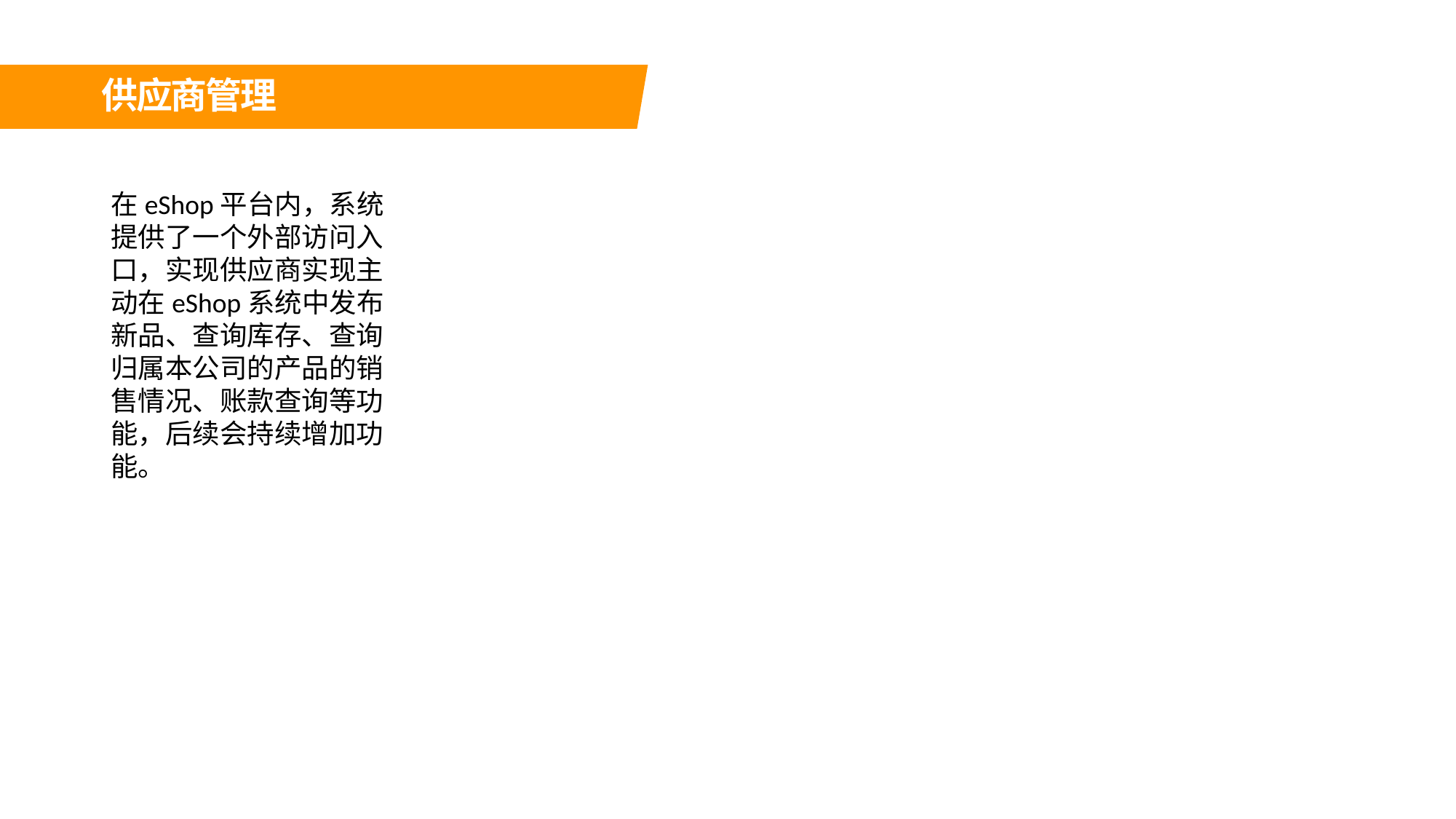

供应商管理

在eShop平台内，系统提供了一个外部访问入口，实现供应商实现主动在eShop系统中发布新品、查询库存、查询归属本公司的产品的销售情况、账款查询等功能，后续会持续增加功能。